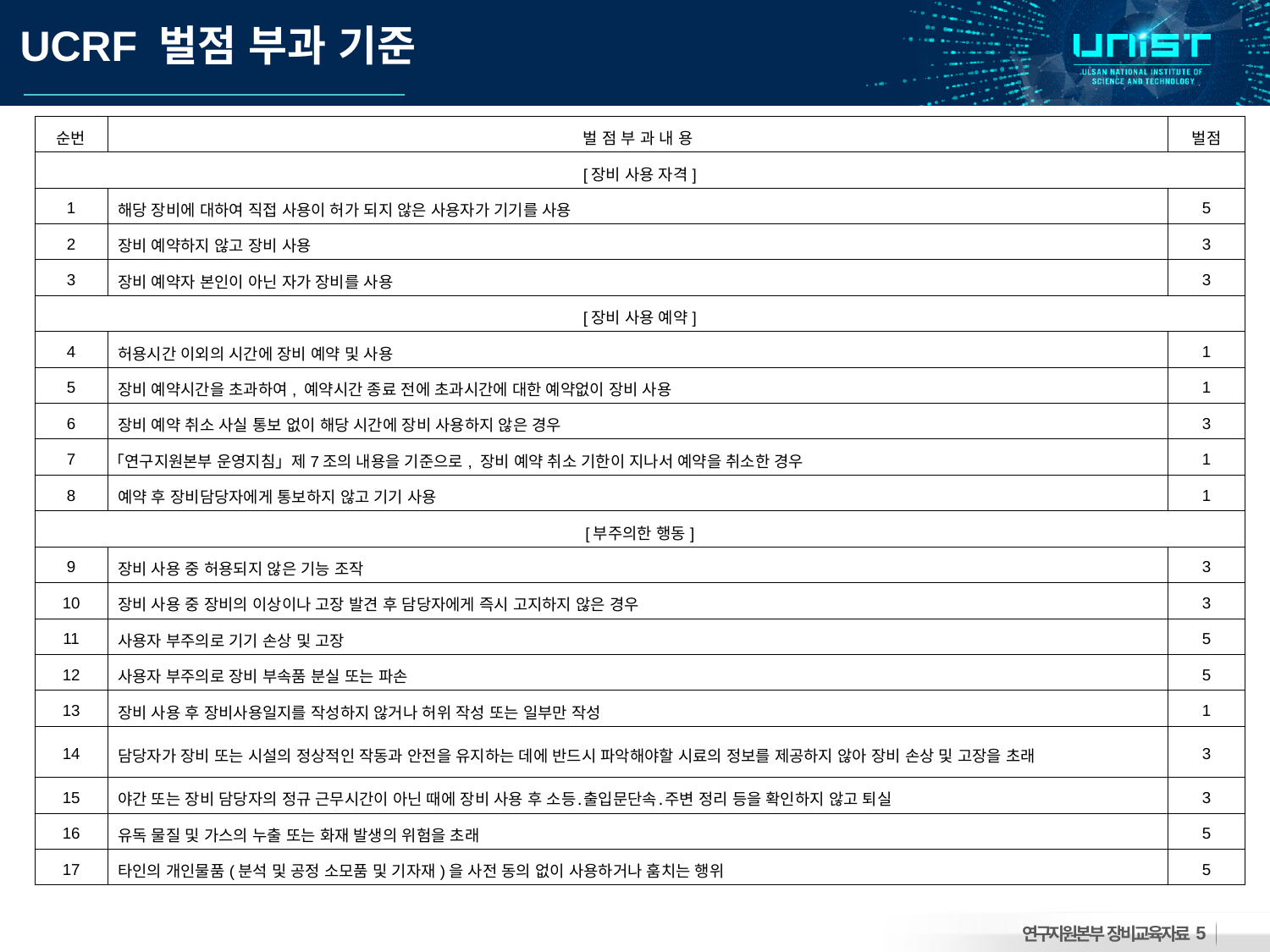

UCRF 벌점 부과 기준
| 순번 | 벌 점 부 과 내 용 | 벌점 |
| --- | --- | --- |
| [장비 사용 자격] |  |  |
| 1 | 해당 장비에 대하여 직접 사용이 허가 되지 않은 사용자가 기기를 사용 | 5 |
| 2 | 장비 예약하지 않고 장비 사용 | 3 |
| 3 | 장비 예약자 본인이 아닌 자가 장비를 사용 | 3 |
| [장비 사용 예약] |  |  |
| 4 | 허용시간 이외의 시간에 장비 예약 및 사용 | 1 |
| 5 | 장비 예약시간을 초과하여, 예약시간 종료 전에 초과시간에 대한 예약없이 장비 사용 | 1 |
| 6 | 장비 예약 취소 사실 통보 없이 해당 시간에 장비 사용하지 않은 경우 | 3 |
| 7 | 「연구지원본부 운영지침」제7조의 내용을 기준으로, 장비 예약 취소 기한이 지나서 예약을 취소한 경우 | 1 |
| 8 | 예약 후 장비담당자에게 통보하지 않고 기기 사용 | 1 |
| [부주의한 행동] |  |  |
| 9 | 장비 사용 중 허용되지 않은 기능 조작 | 3 |
| 10 | 장비 사용 중 장비의 이상이나 고장 발견 후 담당자에게 즉시 고지하지 않은 경우 | 3 |
| 11 | 사용자 부주의로 기기 손상 및 고장 | 5 |
| 12 | 사용자 부주의로 장비 부속품 분실 또는 파손 | 5 |
| 13 | 장비 사용 후 장비사용일지를 작성하지 않거나 허위 작성 또는 일부만 작성 | 1 |
| 14 | 담당자가 장비 또는 시설의 정상적인 작동과 안전을 유지하는 데에 반드시 파악해야할 시료의 정보를 제공하지 않아 장비 손상 및 고장을 초래 | 3 |
| 15 | 야간 또는 장비 담당자의 정규 근무시간이 아닌 때에 장비 사용 후 소등․출입문단속․주변 정리 등을 확인하지 않고 퇴실 | 3 |
| 16 | 유독 물질 및 가스의 누출 또는 화재 발생의 위험을 초래 | 5 |
| 17 | 타인의 개인물품(분석 및 공정 소모품 및 기자재)을 사전 동의 없이 사용하거나 훔치는 행위 | 5 |